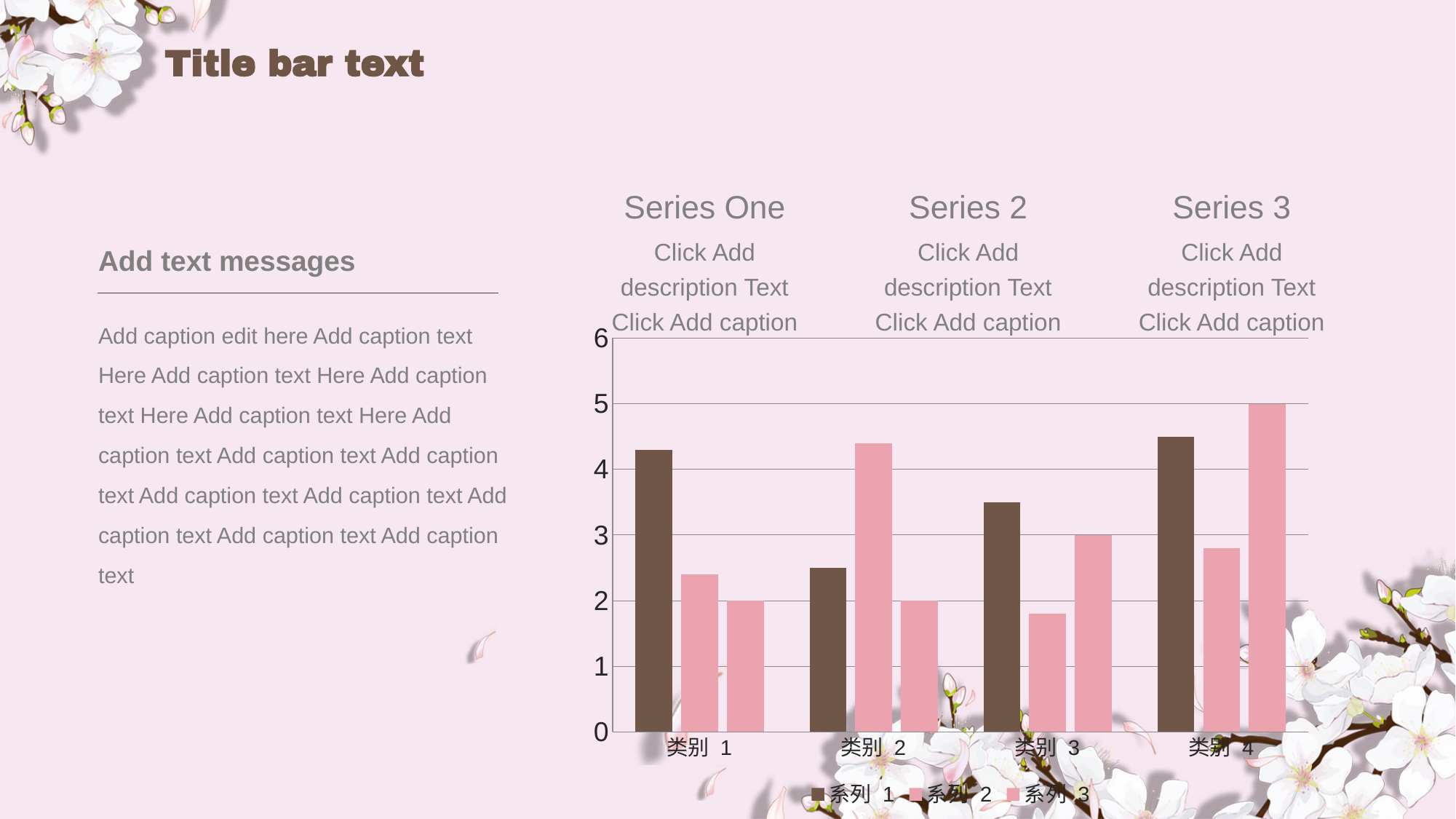

# Title bar text
Series One
Click Add description Text Click Add caption
Series 2
Click Add description Text Click Add caption
Series 3
Click Add description Text Click Add caption
Add text messages
Add caption edit here Add caption text Here Add caption text Here Add caption text Here Add caption text Here Add caption text Add caption text Add caption text Add caption text Add caption text Add caption text Add caption text Add caption text

### Chart

| Category | 系列 1 | 系列 2 | 系列 3 |
|---|---|---|---|
| 类别 1 | 4.3 | 2.4 | 2.0 |
| 类别 2 | 2.5 | 4.4 | 2.0 |
| 类别 3 | 3.5 | 1.8 | 3.0 |
| 类别 4 | 4.5 | 2.8 | 5.0 |